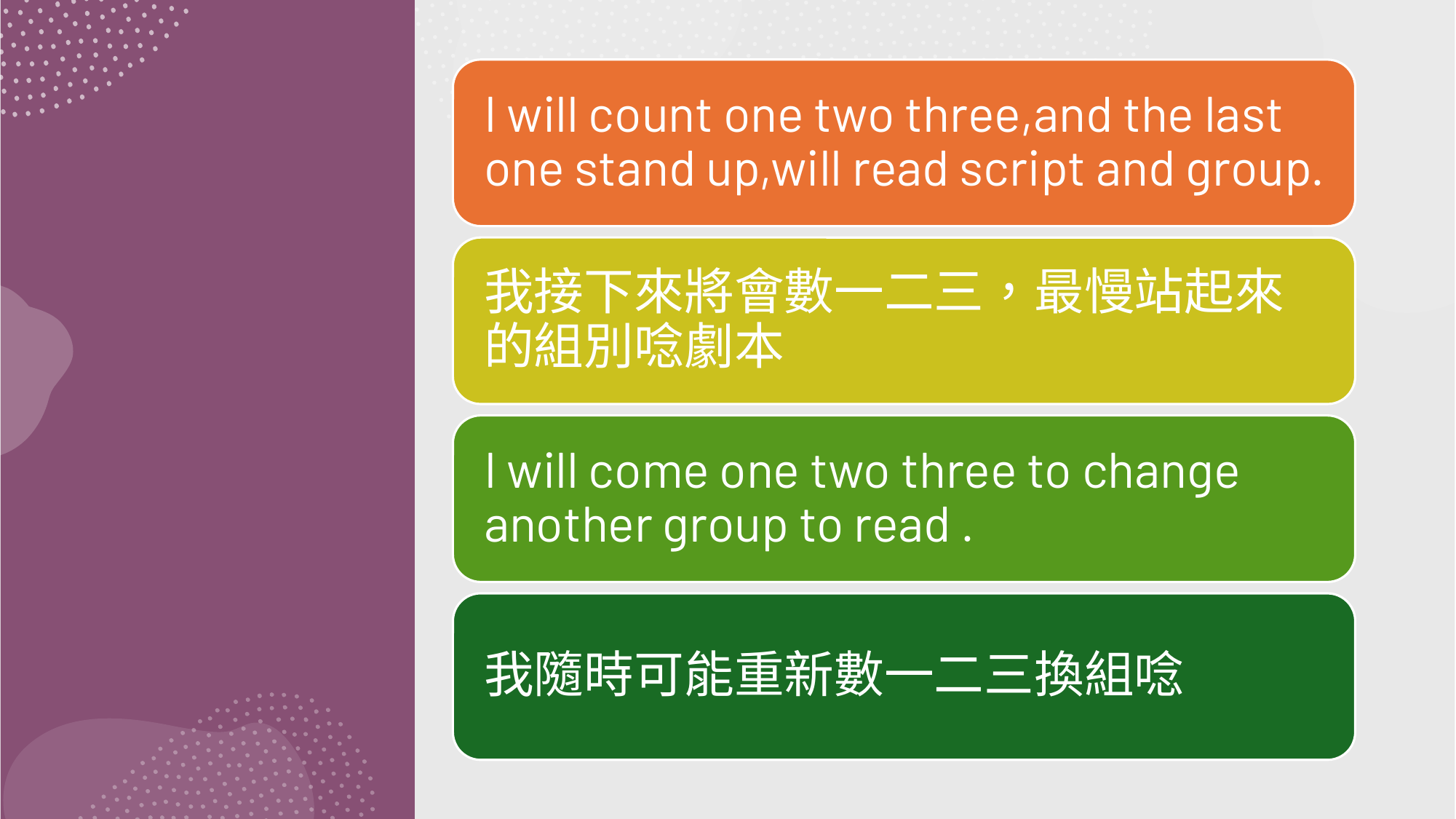

I will count one two three,and the last one stand up,will read script and group.
我接下來將會數一二三，最慢站起來的組別唸劇本
I will come one two three to change another group to read .
我隨時可能重新數一二三換組唸